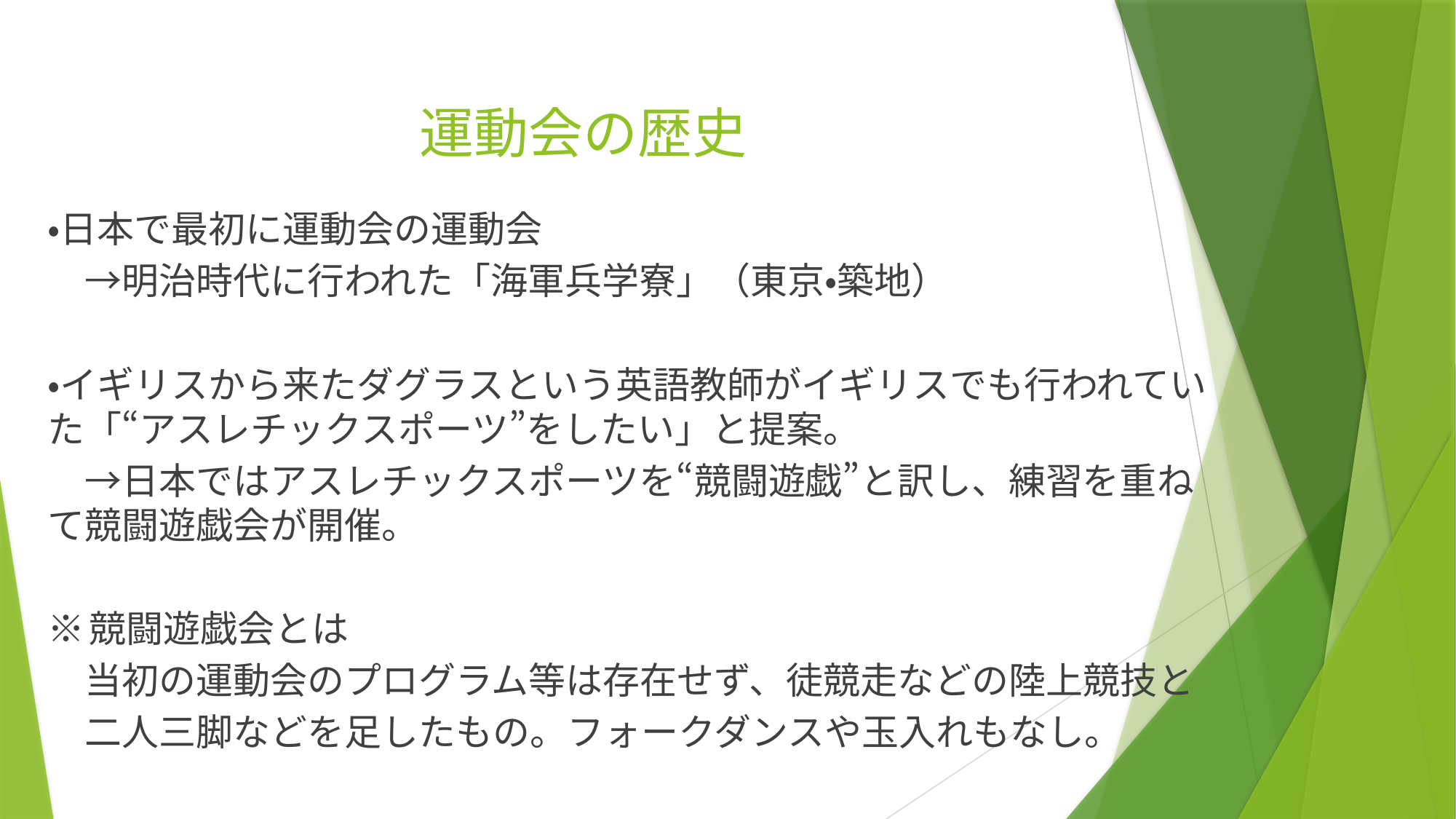

# 運動会の歴史
・日本で最初に運動会の運動会
　→明治時代に行われた「海軍兵学寮」（東京・築地）

・イギリスから来たダグラスという英語教師がイギリスでも行われていた「“アスレチックスポーツ”をしたい」と提案。
　→日本ではアスレチックスポーツを“競闘遊戯”と訳し、練習を重ねて競闘遊戯会が開催。

※競闘遊戯会とは
　当初の運動会のプログラム等は存在せず、徒競走などの陸上競技と
　二人三脚などを足したもの。フォークダンスや玉入れもなし。